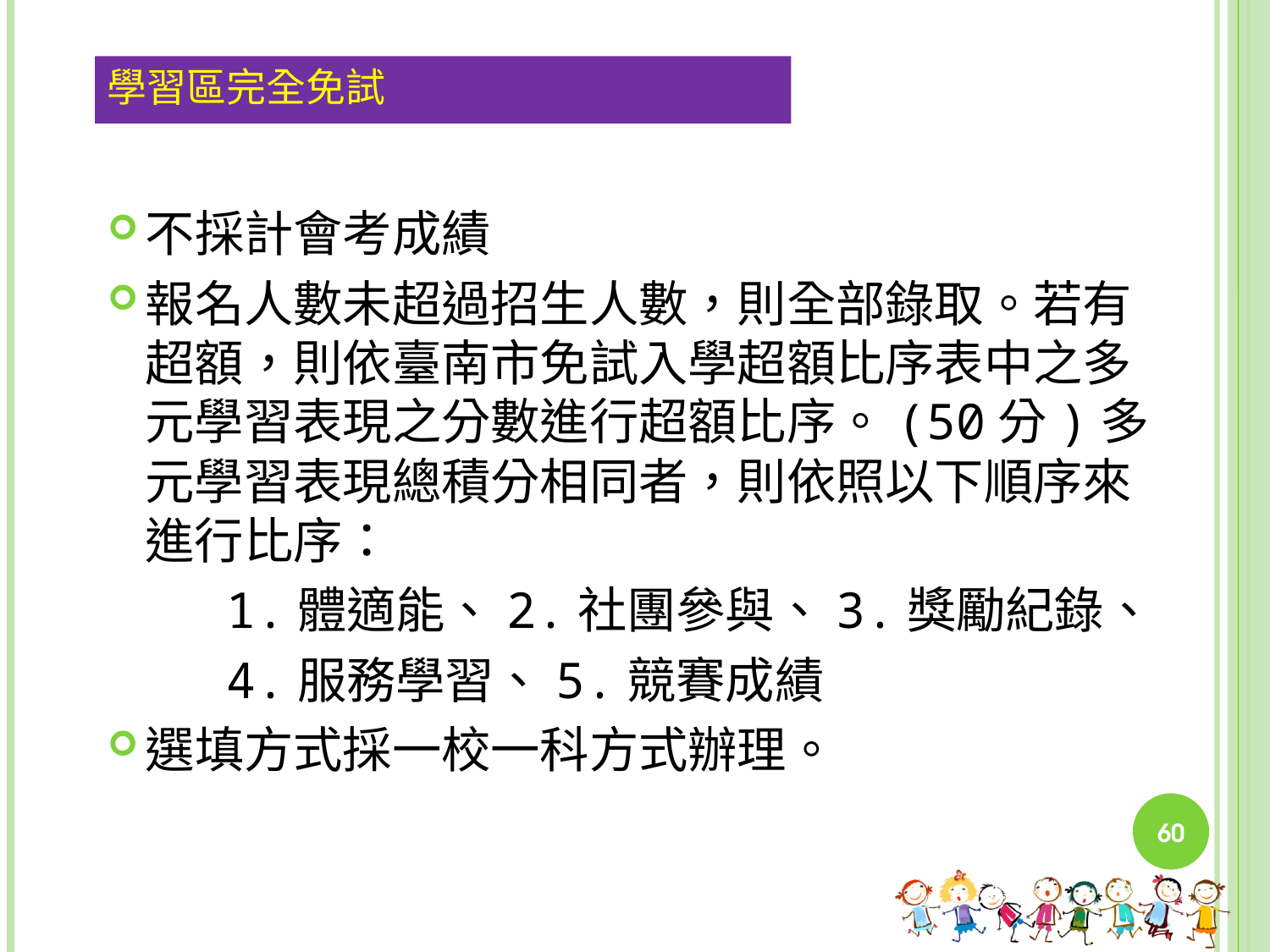

學習區完全免試
不採計會考成績
報名人數未超過招生人數，則全部錄取。若有超額，則依臺南市免試入學超額比序表中之多元學習表現之分數進行超額比序。(50分)多元學習表現總積分相同者，則依照以下順序來進行比序：
    1.體適能、2.社團參與、3.獎勵紀錄、
    4.服務學習、5.競賽成績
選填方式採一校一科方式辦理。
60